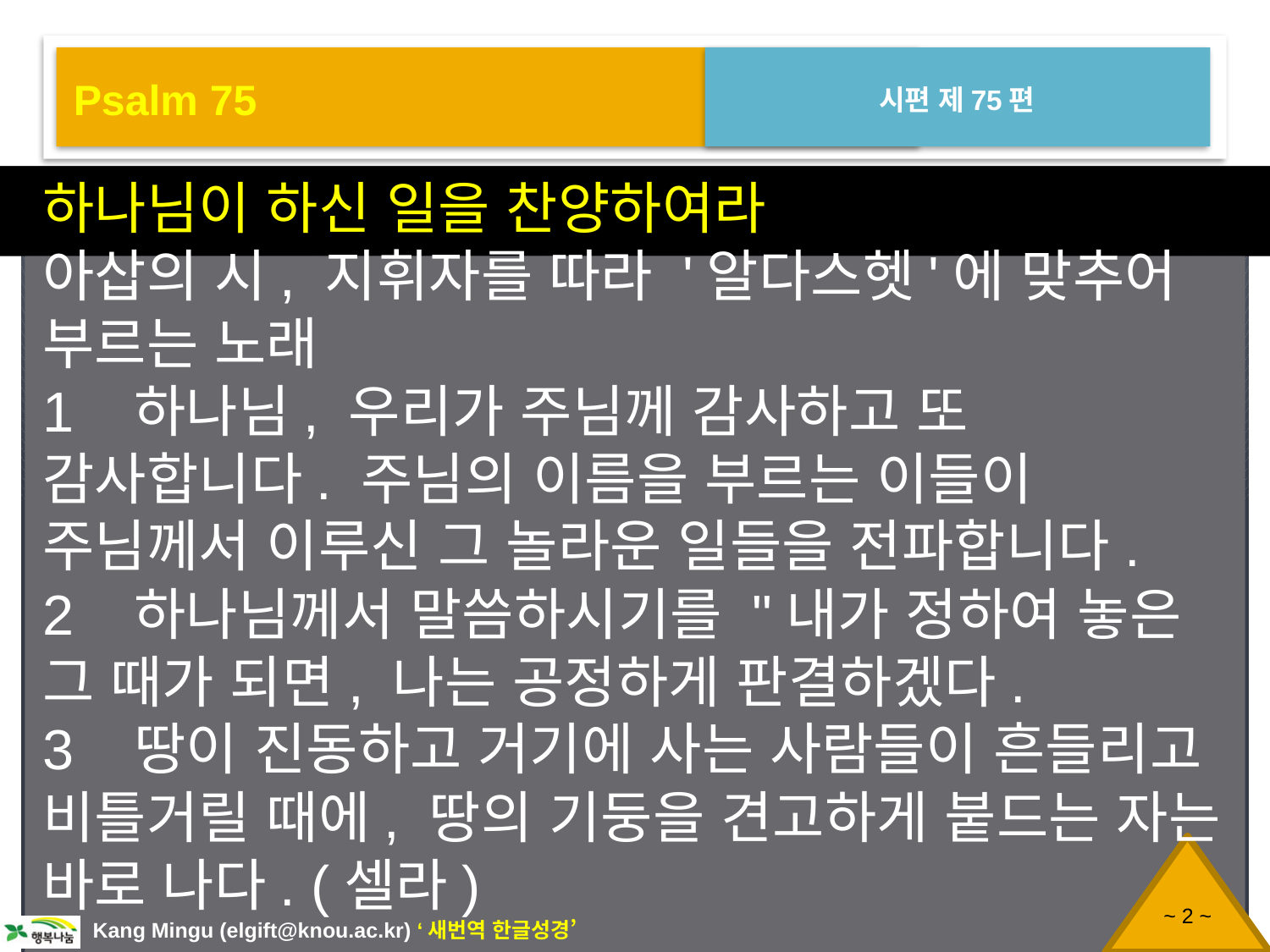

Psalm 75
시편 제75편
하나님이 하신 일을 찬양하여라
아삽의 시, 지휘자를 따라 '알다스헷'에 맞추어 부르는 노래
1   하나님, 우리가 주님께 감사하고 또 감사합니다. 주님의 이름을 부르는 이들이 주님께서 이루신 그 놀라운 일들을 전파합니다.
2   하나님께서 말씀하시기를 "내가 정하여 놓은 그 때가 되면, 나는 공정하게 판결하겠다.
3   땅이 진동하고 거기에 사는 사람들이 흔들리고 비틀거릴 때에, 땅의 기둥을 견고하게 붙드는 자는 바로 나다. (셀라)